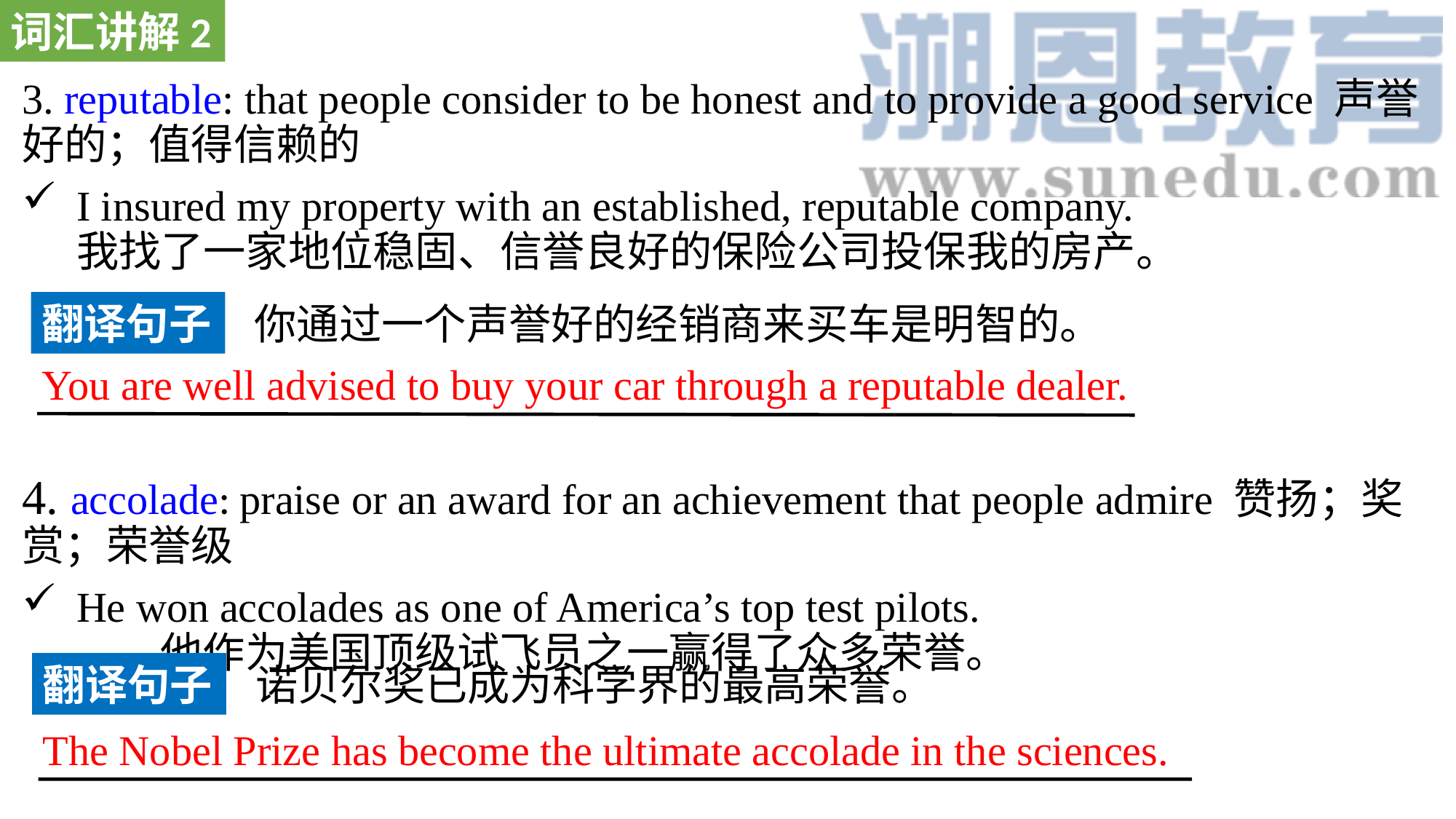

词汇讲解2
3. reputable: that people consider to be honest and to provide a good service 声誉好的；值得信赖的
I insured my property with an established, reputable company.                           我找了一家地位稳固、信誉良好的保险公司投保我的房产。

4. accolade: praise or an award for an achievement that people admire 赞扬；奖赏；荣誉级
He won accolades as one of America’s top test pilots.                                                  他作为美国顶级试飞员之一赢得了众多荣誉。
翻译句子
你通过一个声誉好的经销商来买车是明智的。
You are well advised to buy your car through a reputable dealer.
翻译句子
诺贝尔奖已成为科学界的最高荣誉。
The Nobel Prize has become the ultimate accolade in the sciences.